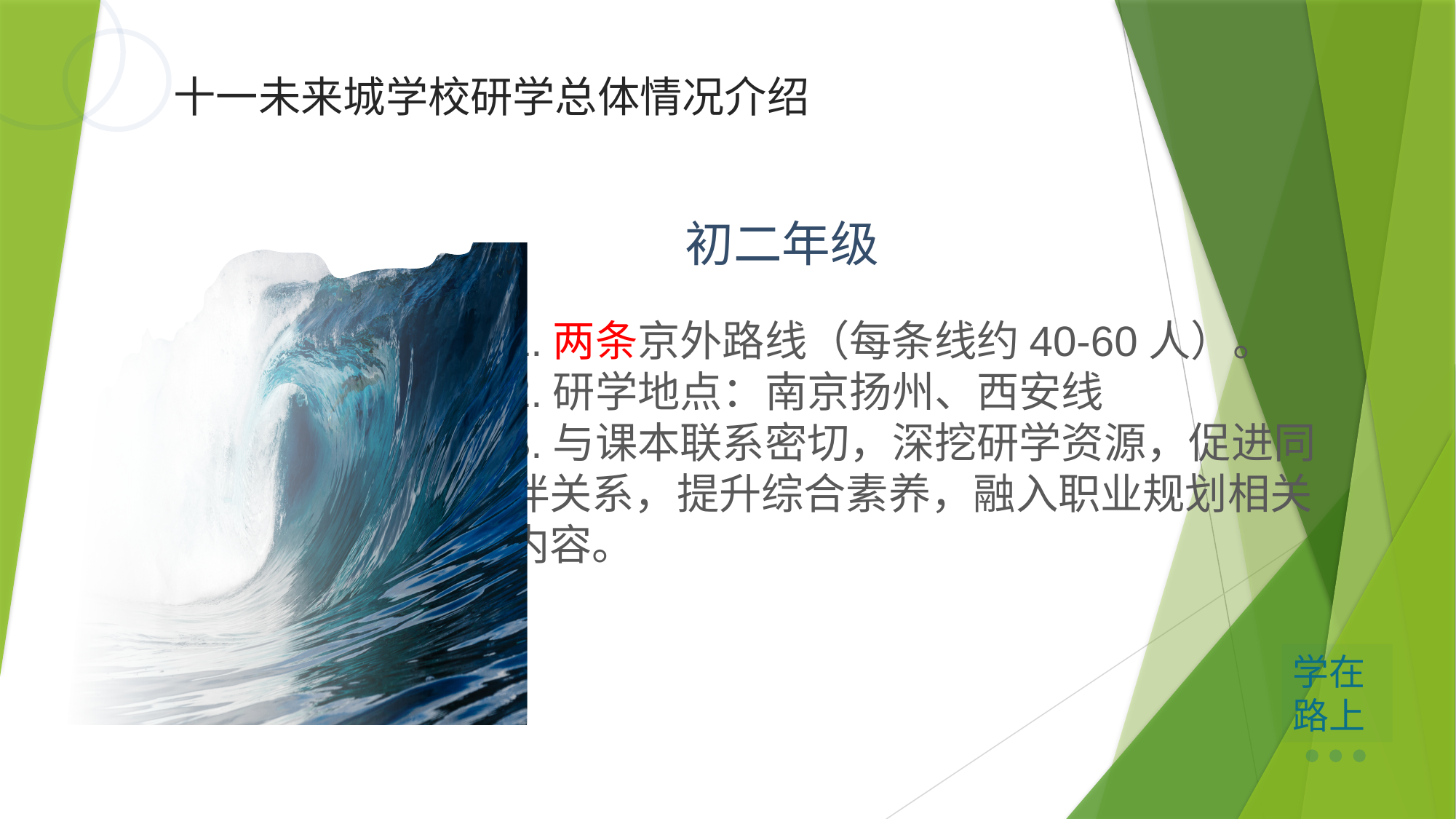

十一未来城学校研学总体情况介绍
初二年级

1.两条京外路线（每条线约40-60人）。
2.研学地点：南京扬州、西安线
3.与课本联系密切，深挖研学资源，促进同伴关系，提升综合素养，融入职业规划相关内容。
学在路上